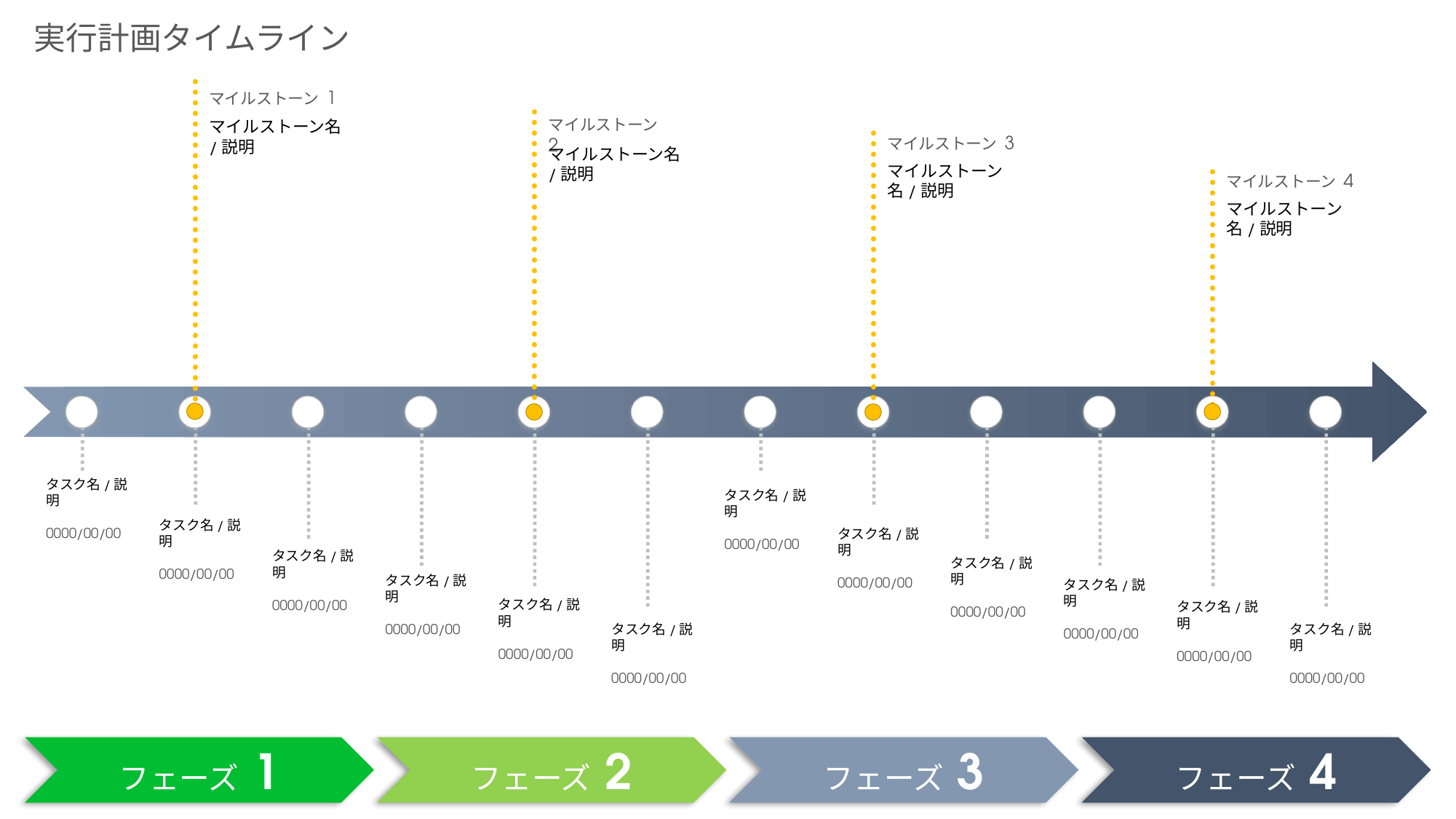

実行計画タイムライン
マイルストーン 1

マイルストーン名/説明
マイルストーン 2

マイルストーン名/説明
マイルストーン 3

マイルストーン名/説明
マイルストーン 4

マイルストーン名/説明

タスク名/説明

0000/00/00
タスク名/説明

0000/00/00

タスク名/説明

0000/00/00

タスク名/説明

0000/00/00

タスク名/説明

0000/00/00

タスク名/説明

0000/00/00

タスク名/説明

0000/00/00

タスク名/説明

0000/00/00

タスク名/説明

0000/00/00

タスク名/説明

0000/00/00

タスク名/説明

0000/00/00

タスク名/説明

0000/00/00

フェーズ 1
フェーズ 2
フェーズ 3
フェーズ 4